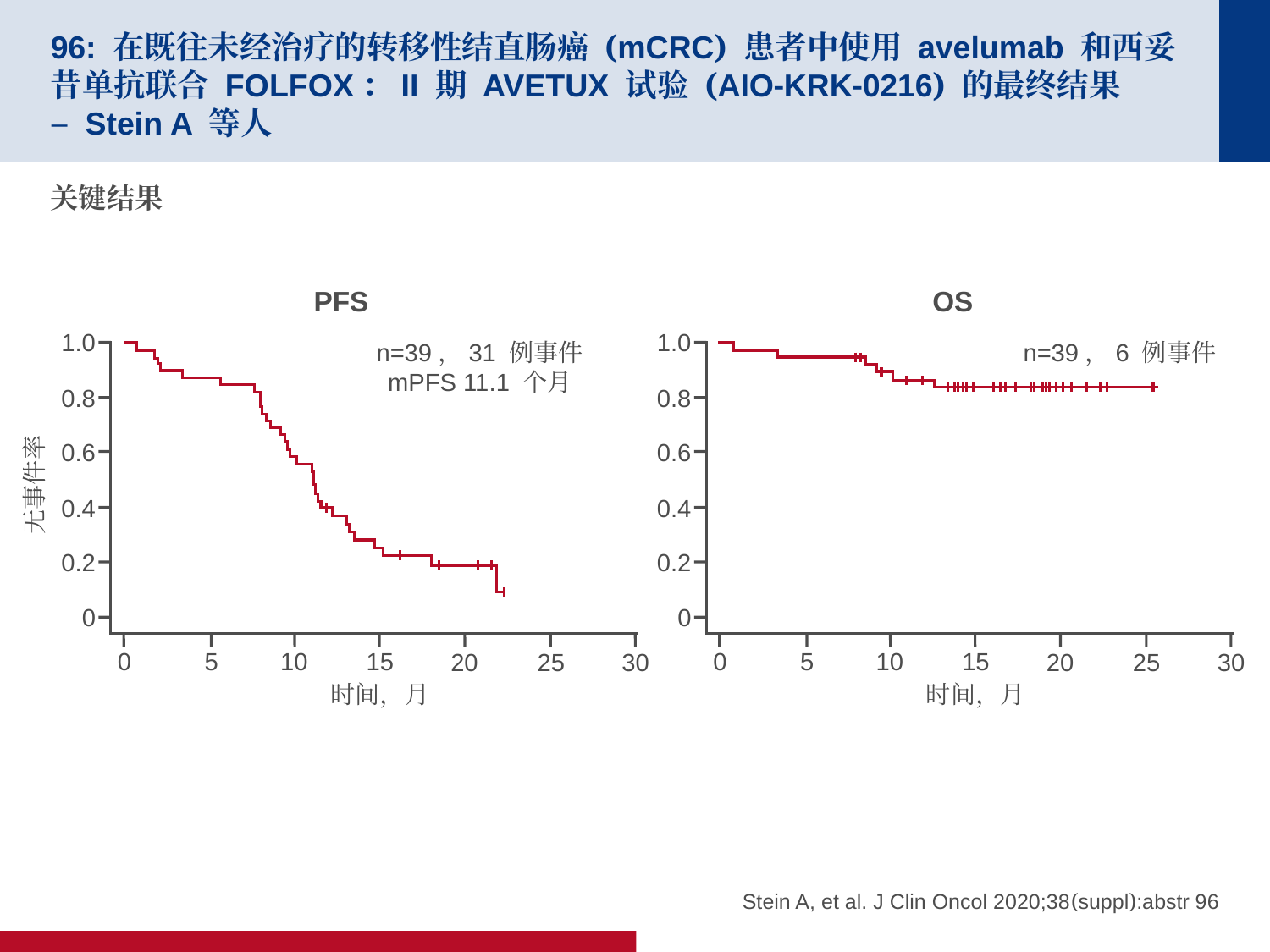

# 96: 在既往未经治疗的转移性结直肠癌 (mCRC) 患者中使用 avelumab 和西妥昔单抗联合 FOLFOX：II 期 AVETUX 试验 (AIO-KRK-0216) 的最终结果 – Stein A 等人
关键结果
PFS
OS
1.0

0.8

0.6

0.4

0.2

0

0
5
10

15
20
25
30
时间，月
n=39，31 例事件
mPFS 11.1 个月
无事件率
1.0

0.8

0.6

0.4

0.2

0

0
5
10

15
20
25
30
时间，月
n=39，6 例事件

Stein A, et al. J Clin Oncol 2020;38(suppl):abstr 96